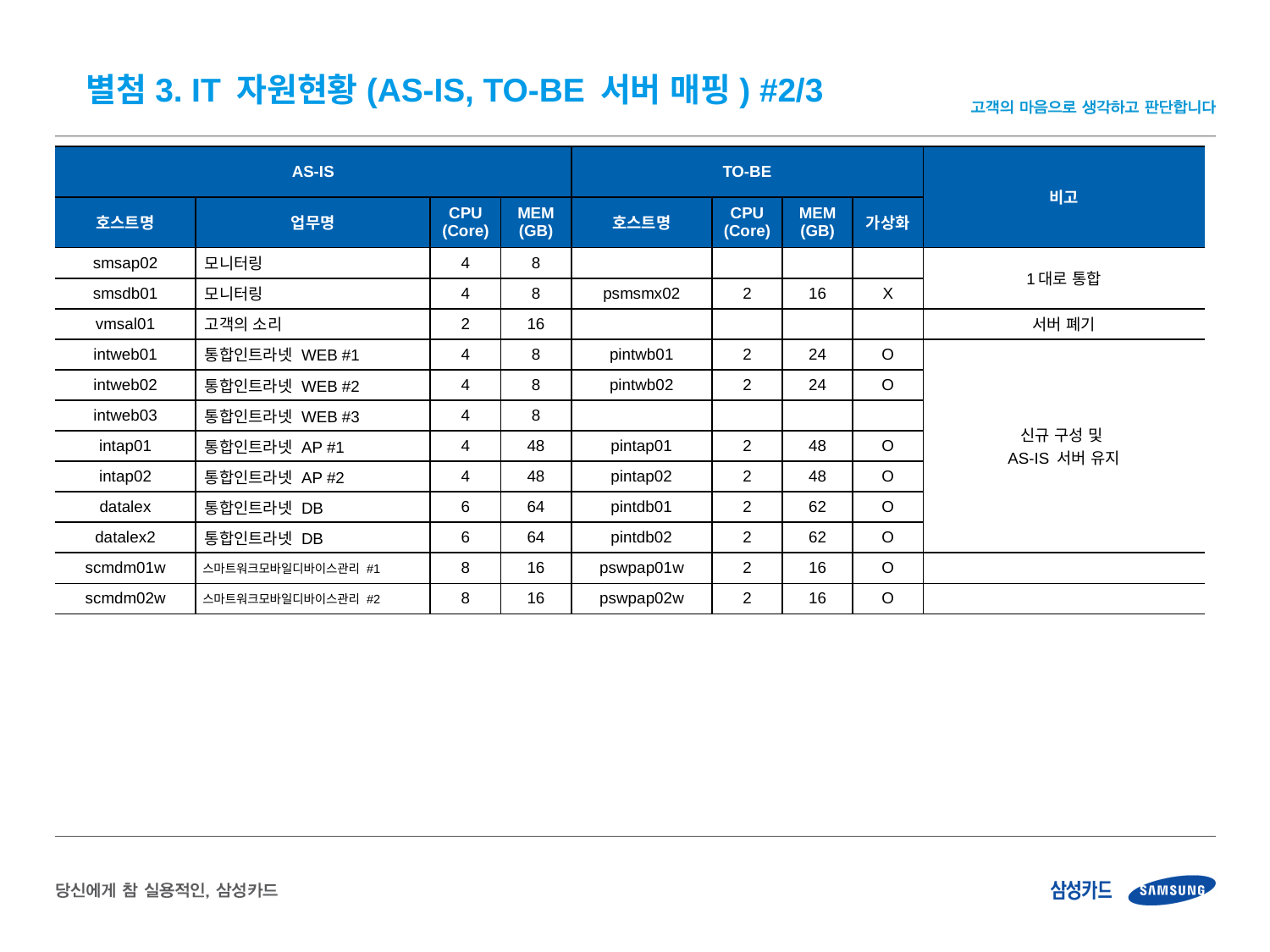

별첨3. IT 자원현황(AS-IS, TO-BE 서버 매핑) #2/3
| AS-IS |  |  |  | TO-BE |  |  |  | 비고 |
| --- | --- | --- | --- | --- | --- | --- | --- | --- |
| 호스트명 | 업무명 | CPU (Core) | MEM (GB) | 호스트명 | CPU (Core) | MEM (GB) | 가상화 |  |
| smsap02 | 모니터링 | 4 | 8 |  |  |  |  | 1대로 통합 |
| smsdb01 | 모니터링 | 4 | 8 | psmsmx02 | 2 | 16 | X |  |
| vmsal01 | 고객의 소리 | 2 | 16 |  |  |  |  | 서버 폐기 |
| intweb01 | 통합인트라넷 WEB #1 | 4 | 8 | pintwb01 | 2 | 24 | O | 신규 구성 및 AS-IS 서버 유지 |
| intweb02 | 통합인트라넷 WEB #2 | 4 | 8 | pintwb02 | 2 | 24 | O |  |
| intweb03 | 통합인트라넷 WEB #3 | 4 | 8 |  |  |  |  |  |
| intap01 | 통합인트라넷 AP #1 | 4 | 48 | pintap01 | 2 | 48 | O |  |
| intap02 | 통합인트라넷 AP #2 | 4 | 48 | pintap02 | 2 | 48 | O |  |
| datalex | 통합인트라넷 DB | 6 | 64 | pintdb01 | 2 | 62 | O |  |
| datalex2 | 통합인트라넷 DB | 6 | 64 | pintdb02 | 2 | 62 | O |  |
| scmdm01w | 스마트워크모바일디바이스관리 #1 | 8 | 16 | pswpap01w | 2 | 16 | O |  |
| scmdm02w | 스마트워크모바일디바이스관리 #2 | 8 | 16 | pswpap02w | 2 | 16 | O |  |